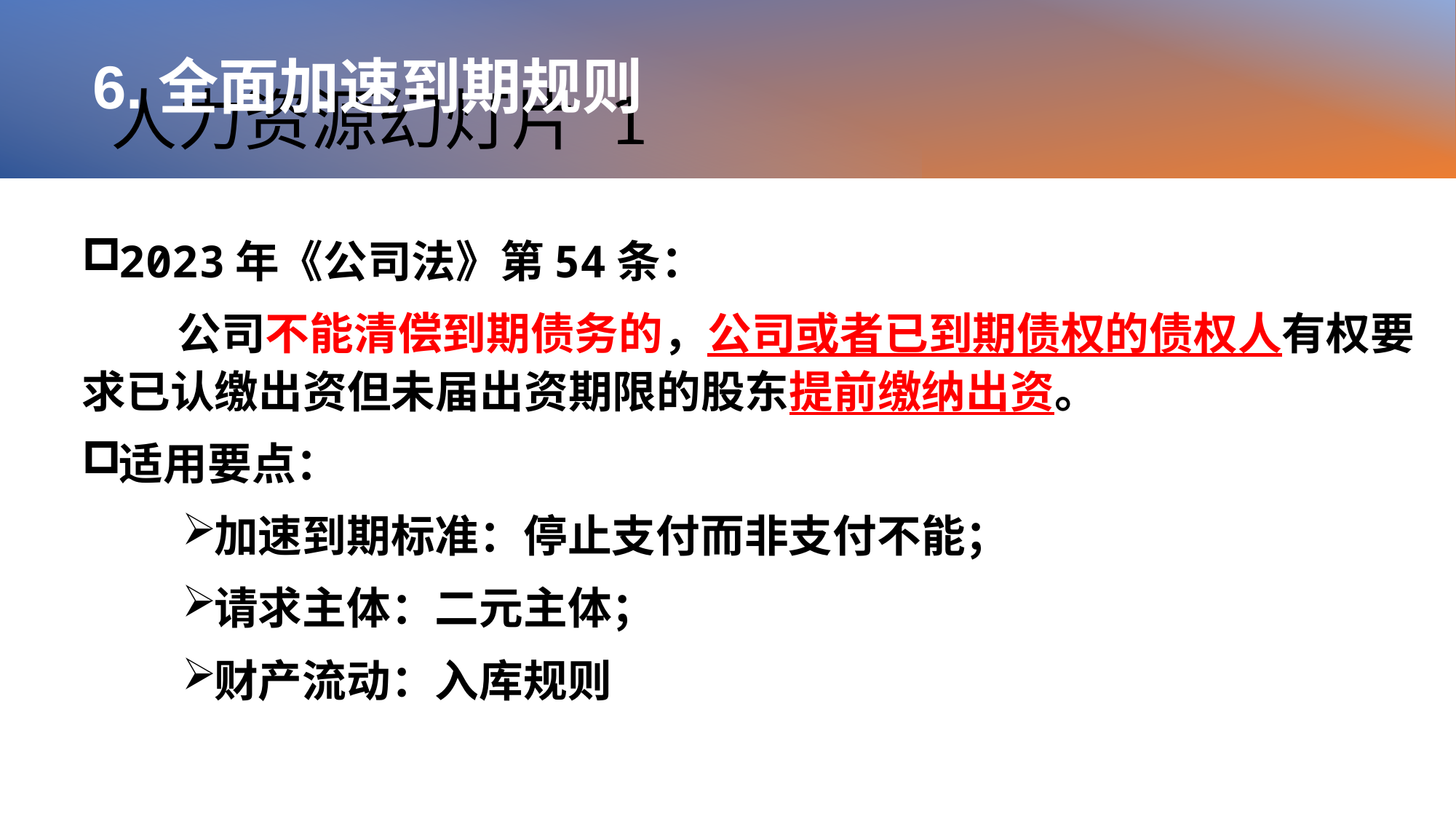

6.全面加速到期规则
# 人力资源幻灯片 1
2023年《公司法》第54条：
公司不能清偿到期债务的，公司或者已到期债权的债权人有权要求已认缴出资但未届出资期限的股东提前缴纳出资。
适用要点：
加速到期标准：停止支付而非支付不能；
请求主体：二元主体；
财产流动：入库规则